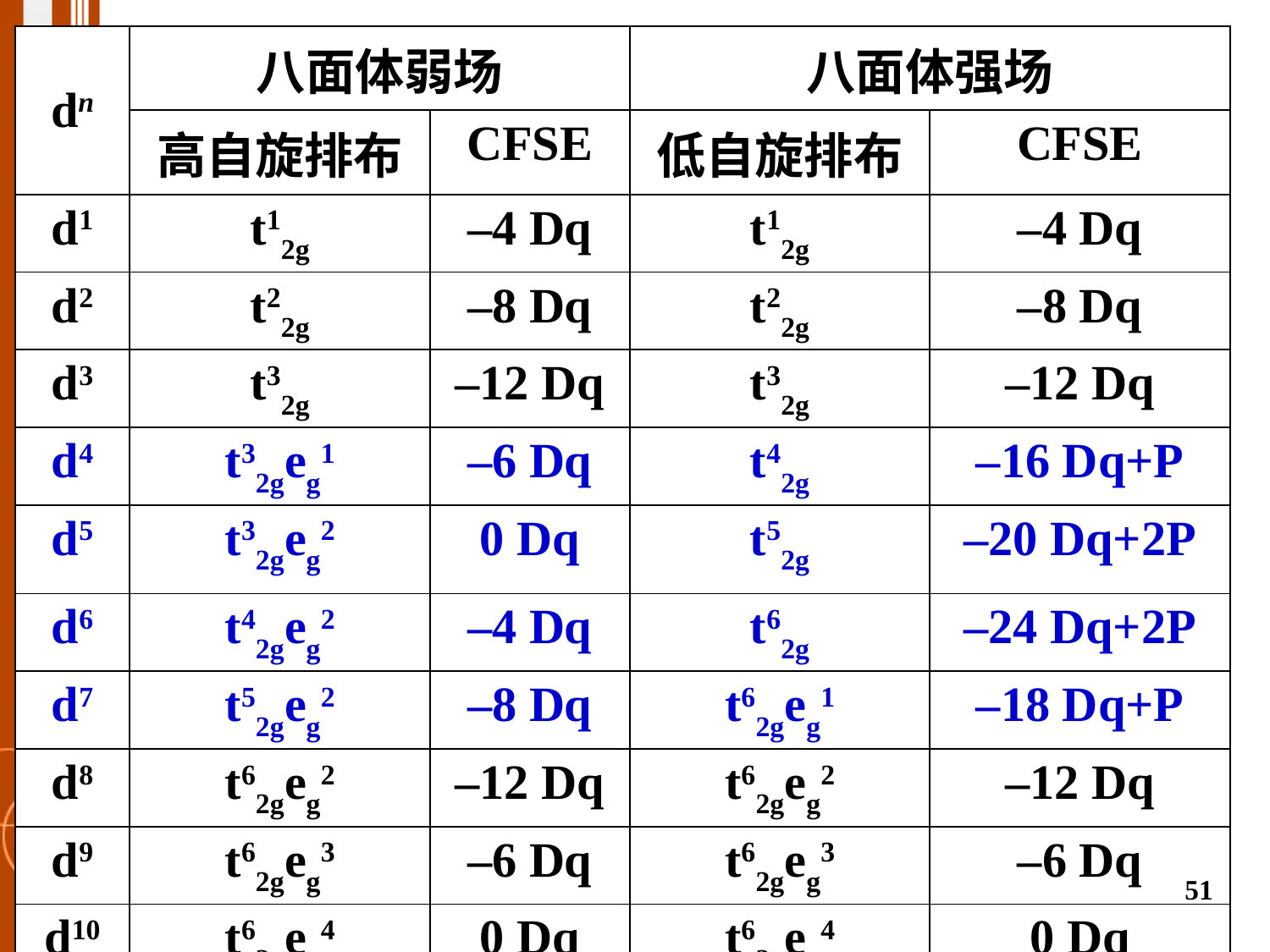

| dn | 八面体弱场 |  | 八面体强场 |  |
| --- | --- | --- | --- | --- |
|  | 高自旋排布 | CFSE | 低自旋排布 | CFSE |
| d1 | t12g | –4 Dq | t12g | –4 Dq |
| d2 | t22g | –8 Dq | t22g | –8 Dq |
| d3 | t32g | –12 Dq | t32g | –12 Dq |
| d4 | t32geg1 | –6 Dq | t42g | –16 Dq+P |
| d5 | t32geg2 | 0 Dq | t52g | –20 Dq+2P |
| d6 | t42geg2 | –4 Dq | t62g | –24 Dq+2P |
| d7 | t52geg2 | –8 Dq | t62geg1 | –18 Dq+P |
| d8 | t62geg2 | –12 Dq | t62geg2 | –12 Dq |
| d9 | t62geg3 | –6 Dq | t62geg3 | –6 Dq |
| d10 | t62geg4 | 0 Dq | t62geg4 | 0 Dq |
51